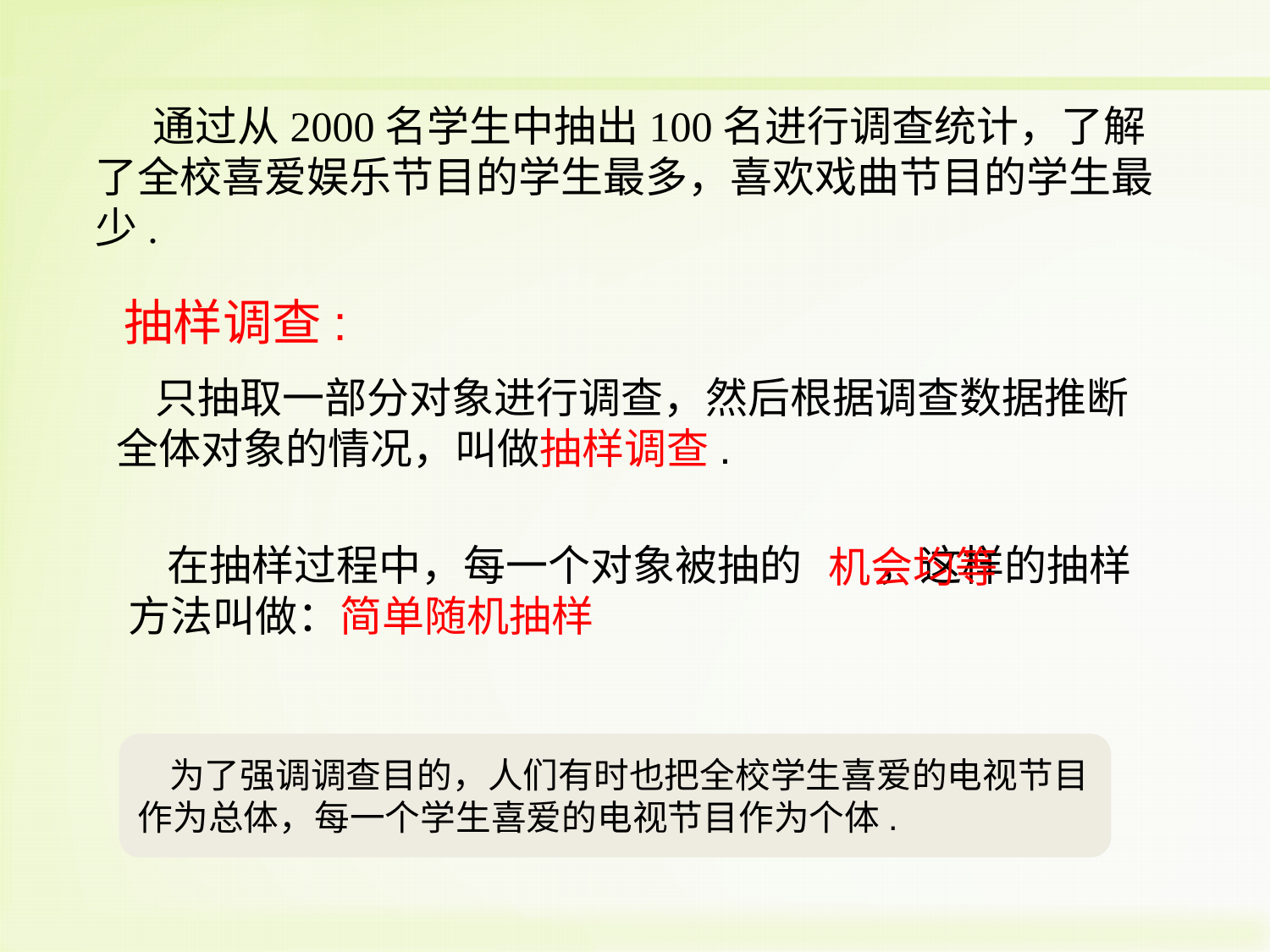

通过从2000名学生中抽出100名进行调查统计，了解了全校喜爱娱乐节目的学生最多，喜欢戏曲节目的学生最少.
抽样调查:
   只抽取一部分对象进行调查，然后根据调查数据推断全体对象的情况，叫做抽样调查.
   在抽样过程中，每一个对象被抽的        ，这样的抽样方法叫做：简单随机抽样
机会均等
   为了强调调查目的，人们有时也把全校学生喜爱的电视节目作为总体，每一个学生喜爱的电视节目作为个体.